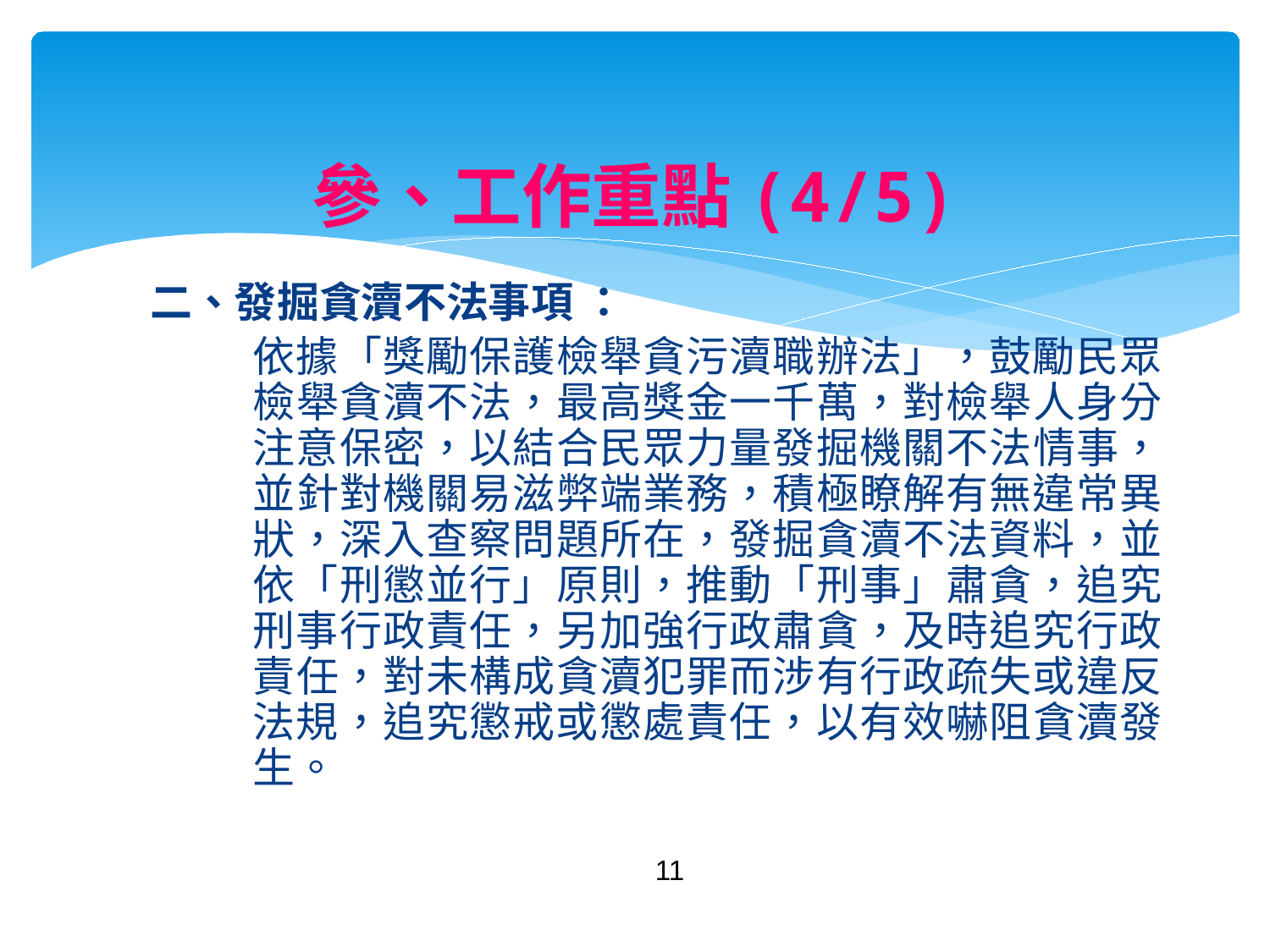

# 參、工作重點(4/5)
二、發掘貪瀆不法事項 ：
依據「獎勵保護檢舉貪污瀆職辦法」，鼓勵民眾檢舉貪瀆不法，最高獎金一千萬，對檢舉人身分注意保密，以結合民眾力量發掘機關不法情事，並針對機關易滋弊端業務，積極瞭解有無違常異狀，深入查察問題所在，發掘貪瀆不法資料，並依「刑懲並行」原則，推動「刑事」肅貪，追究刑事行政責任，另加強行政肅貪，及時追究行政責任，對未構成貪瀆犯罪而涉有行政疏失或違反法規，追究懲戒或懲處責任，以有效嚇阻貪瀆發生。
11